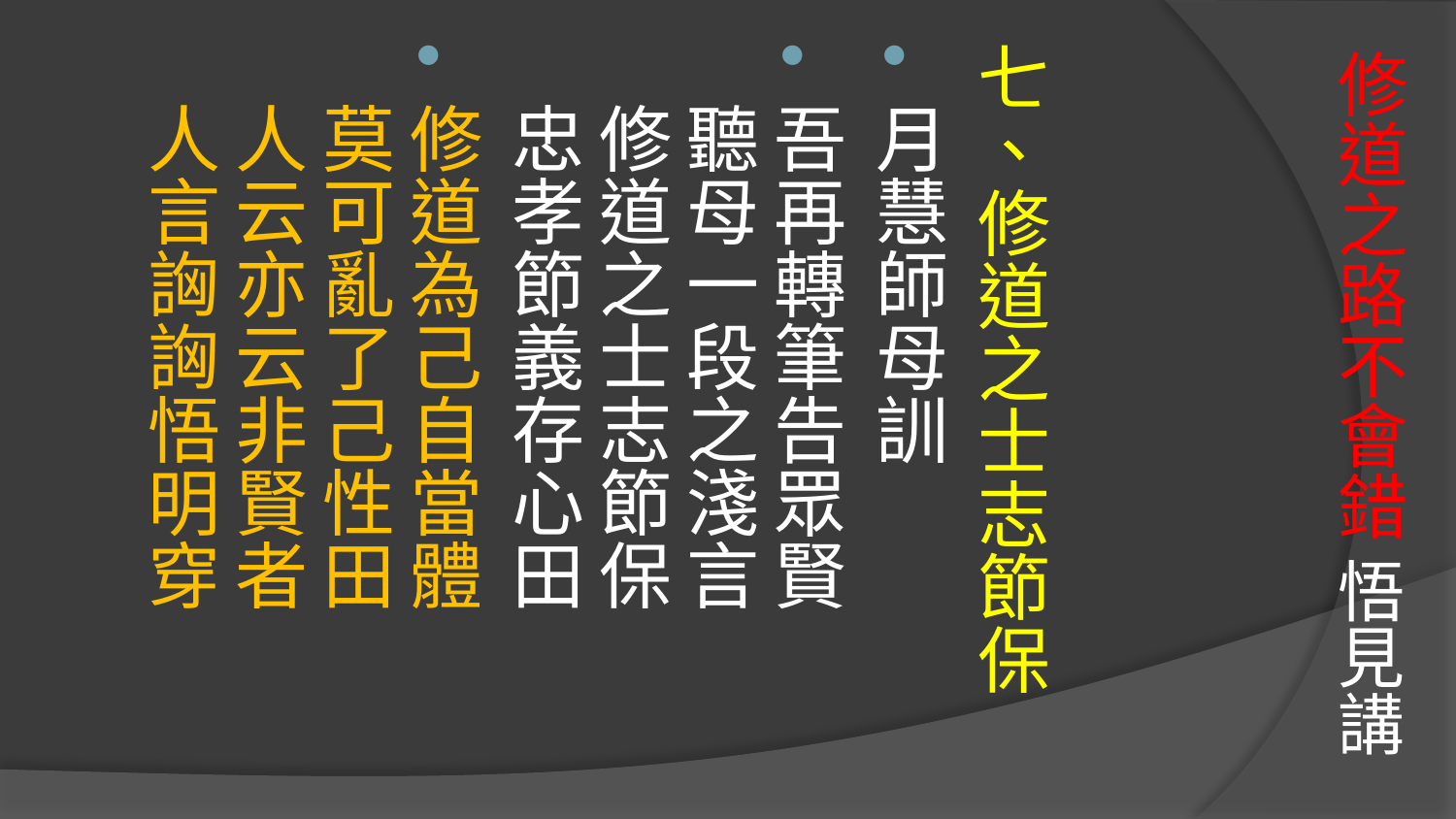

# 修道之路不會錯 悟見講
七、修道之士志節保
月慧師母訓
吾再轉筆告眾賢　　聽母一段之淺言
修道之士志節保　　忠孝節義存心田
修道為己自當體　　莫可亂了己性田
人云亦云非賢者　　人言詾詾悟明穿